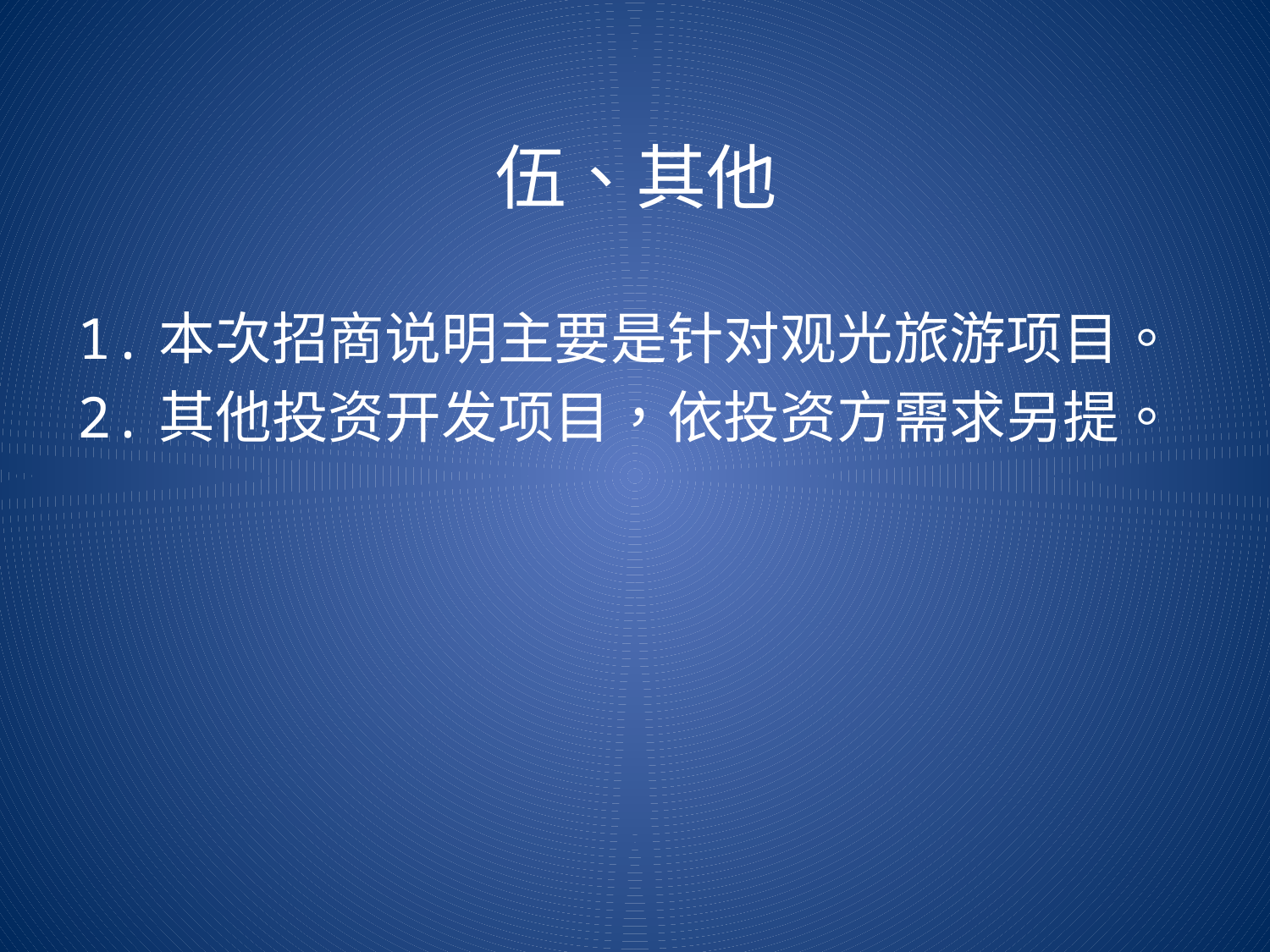

# 伍、其他
1.本次招商说明主要是针对观光旅游项目。
2.其他投资开发项目，依投资方需求另提。